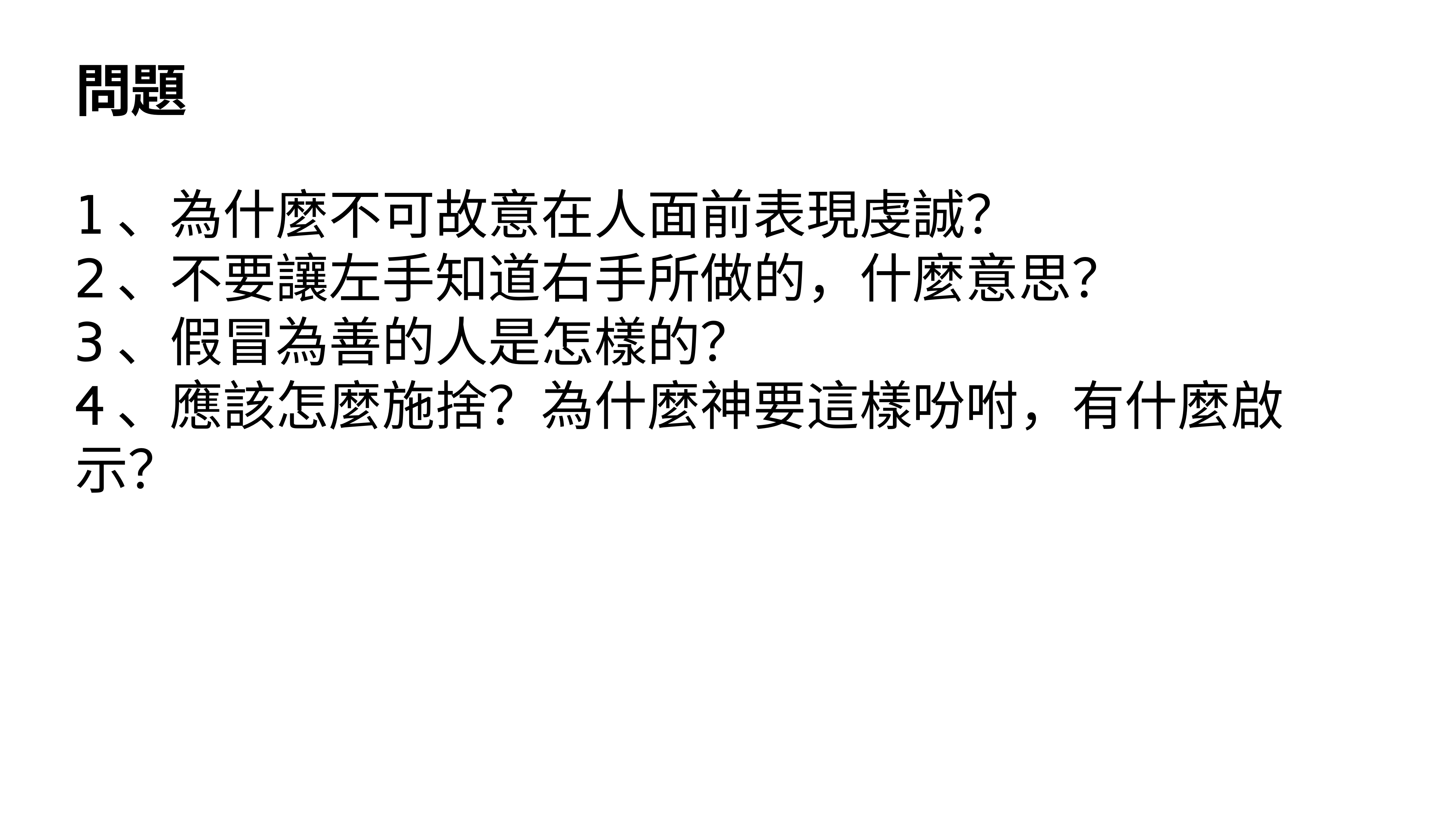

# 問題
1、為什麼不可故意在人面前表現虔誠？
2、不要讓左手知道右手所做的，什麼意思？
3、假冒為善的人是怎樣的？
4、應該怎麼施捨？為什麼神要這樣吩咐，有什麼啟示？